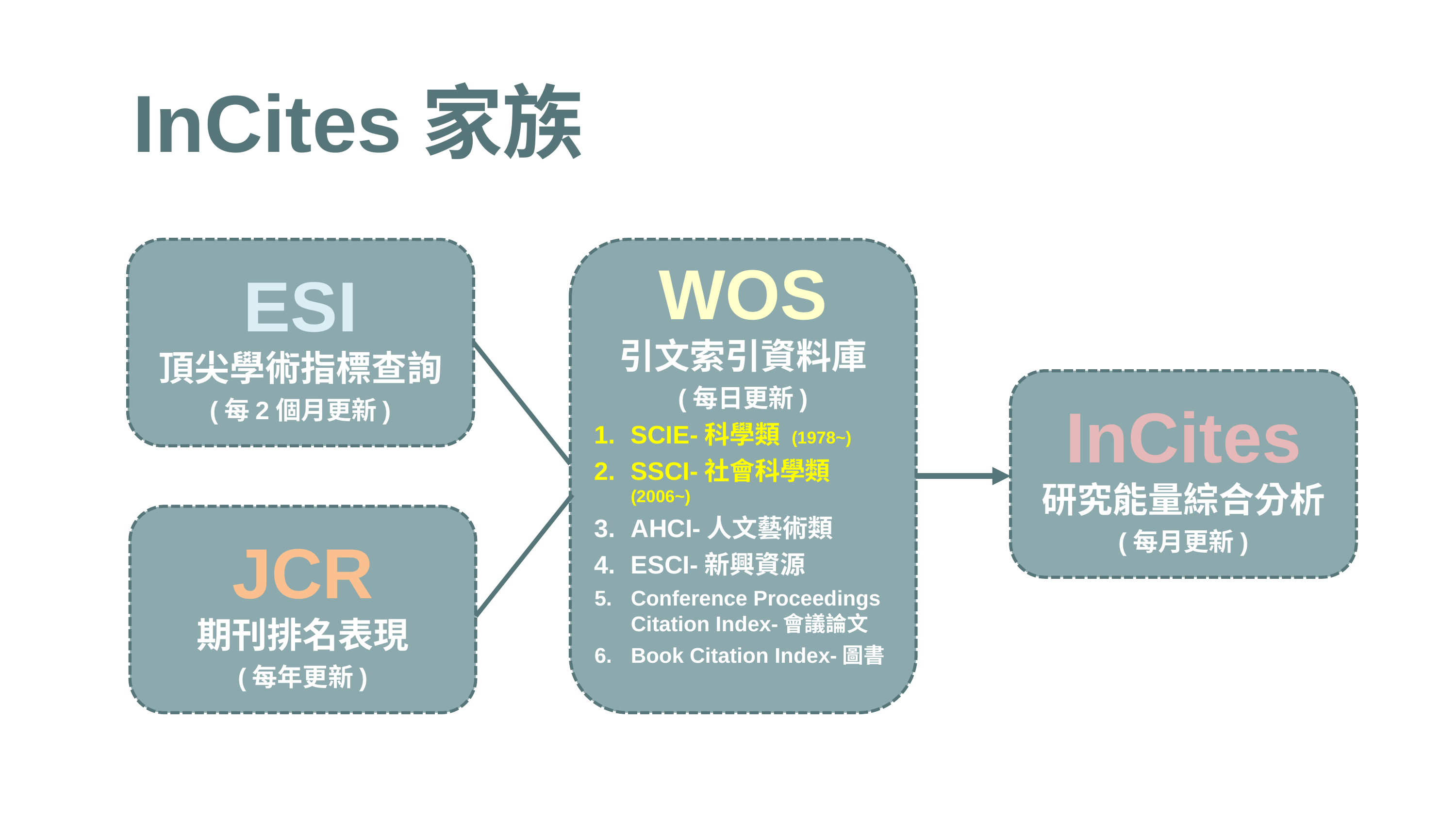

InCites家族

ESI
頂尖學術指標查詢
(每2個月更新)
WOS
引文索引資料庫
(每日更新)
SCIE-科學類 (1978~)
SSCI-社會科學類 (2006~)
AHCI-人文藝術類
ESCI-新興資源
Conference Proceedings Citation Index-會議論文
Book Citation Index-圖書

InCites
研究能量綜合分析
(每月更新)
JCR
期刊排名表現
(每年更新)